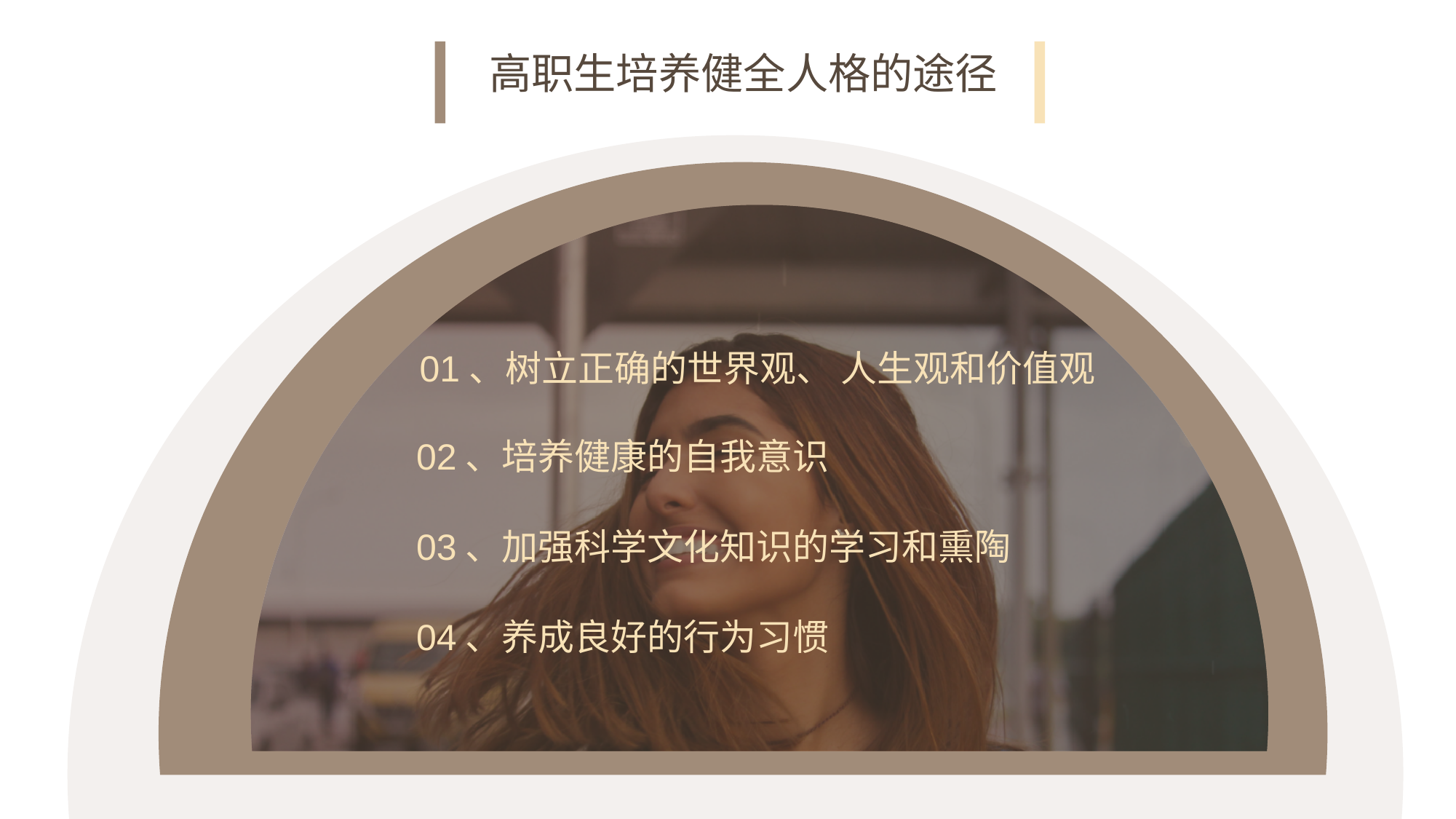

高职生培养健全人格的途径

01、树立正确的世界观、 人生观和价值观
02、培养健康的自我意识
03、加强科学文化知识的学习和熏陶
04、养成良好的行为习惯